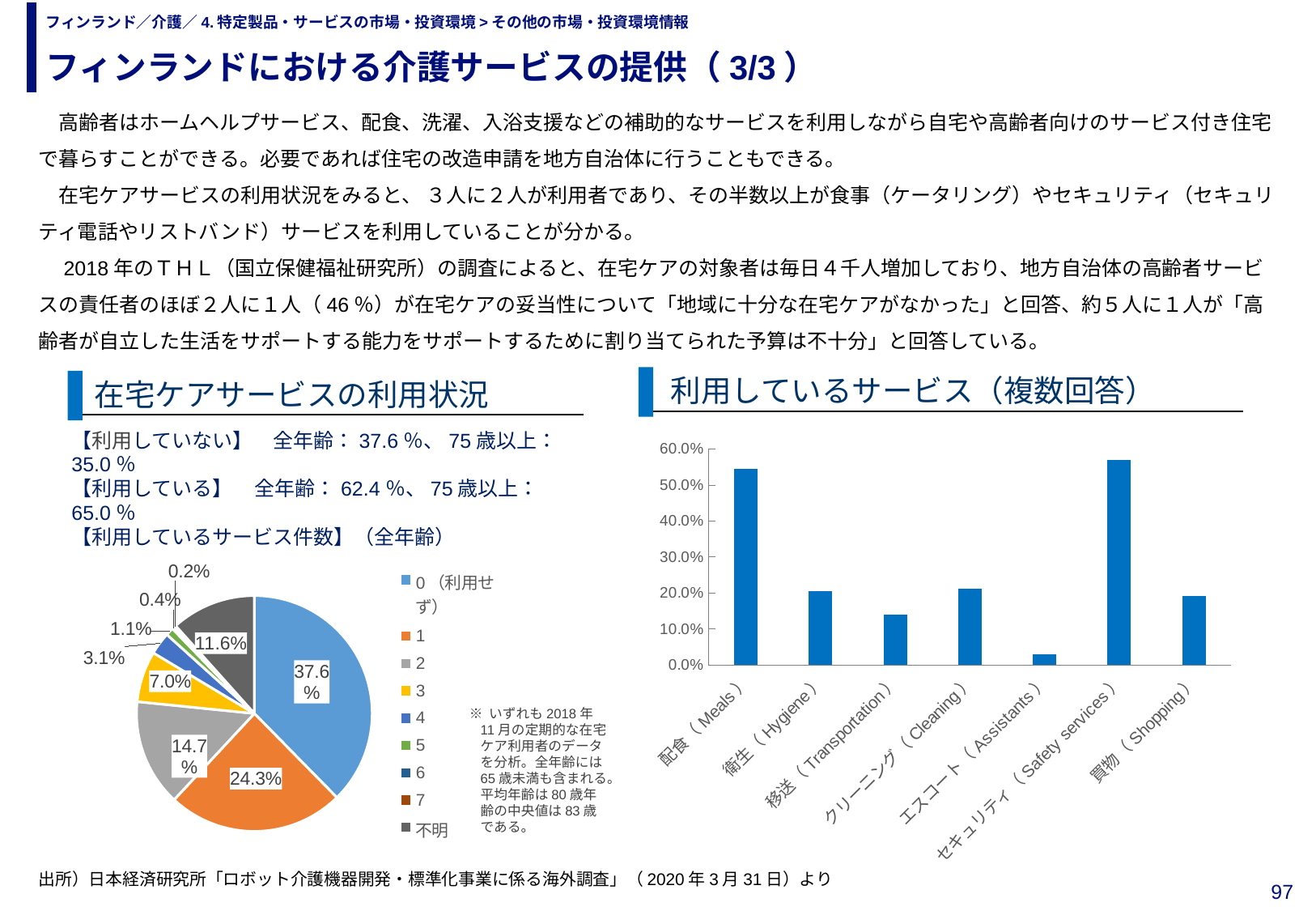

フィンランドにおける介護サービスの提供（3/3）
# フィンランド／介護／4.特定製品・サービスの市場・投資環境>その他の市場・投資環境情報
　高齢者はホームヘルプサービス、配食、洗濯、入浴支援などの補助的なサービスを利用しながら自宅や高齢者向けのサービス付き住宅で暮らすことができる。必要であれば住宅の改造申請を地方自治体に行うこともできる。
　在宅ケアサービスの利用状況をみると、 ３人に２人が利用者であり、その半数以上が食事（ケータリング）やセキュリティ（セキュリティ電話やリストバンド）サービスを利用していることが分かる。
　2018年のＴＨＬ（国立保健福祉研究所）の調査によると、在宅ケアの対象者は毎日４千人増加しており、地方自治体の高齢者サービスの責任者のほぼ２人に１人（46％）が在宅ケアの妥当性について「地域に十分な在宅ケアがなかった」と回答、約５人に１人が「高齢者が自立した生活をサポートする能力をサポートするために割り当てられた予算は不十分」と回答している。
利用しているサービス（複数回答）

在宅ケアサービスの利用状況

【利用していない】　全年齢：37.6％、75歳以上：35.0％
【利用している】     全年齢：62.4％、75歳以上：65.0％
【利用しているサービス件数】（全年齢）

### Chart

| Category |  |
|---|---|
| 配食（Meals） | 0.5454058110860941 |
| 衛生（Hygiene） | 0.2051570708695186 |
| 移送（Transportation） | 0.14098852792966657 |
| クリーニング（Cleaning） | 0.2112415567706658 |
| エスコート（Assistants） | 0.029430685107751688 |
| セキュリティ（Safety services） | 0.5704674600621851 |
| 買物（Shopping） | 0.19296129516457597 |

### Chart

| Category |  |
|---|---|
| 0（利用せず） | 0.37642564876364476 |
| 1 | 0.24282587713932277 |
| 2 | 0.1467721544798336 |
| 3 | 0.06995364517488412 |
| 4 | 0.03081712273833313 |
| 5 | 0.010943001237034922 |
| 6 | 0.003738292348055408 |
| 7 | 0.002107037505267594 |
| 不明 | 0.1164172206136237 |
※ いずれも2018年11月の定期的な在宅ケア利用者のデータを分析。全年齢には65歳未満も含まれる。平均年齢は80歳年齢の中央値は83歳である。
出所）日本経済研究所「ロボット介護機器開発・標準化事業に係る海外調査」（2020年3月31日）より